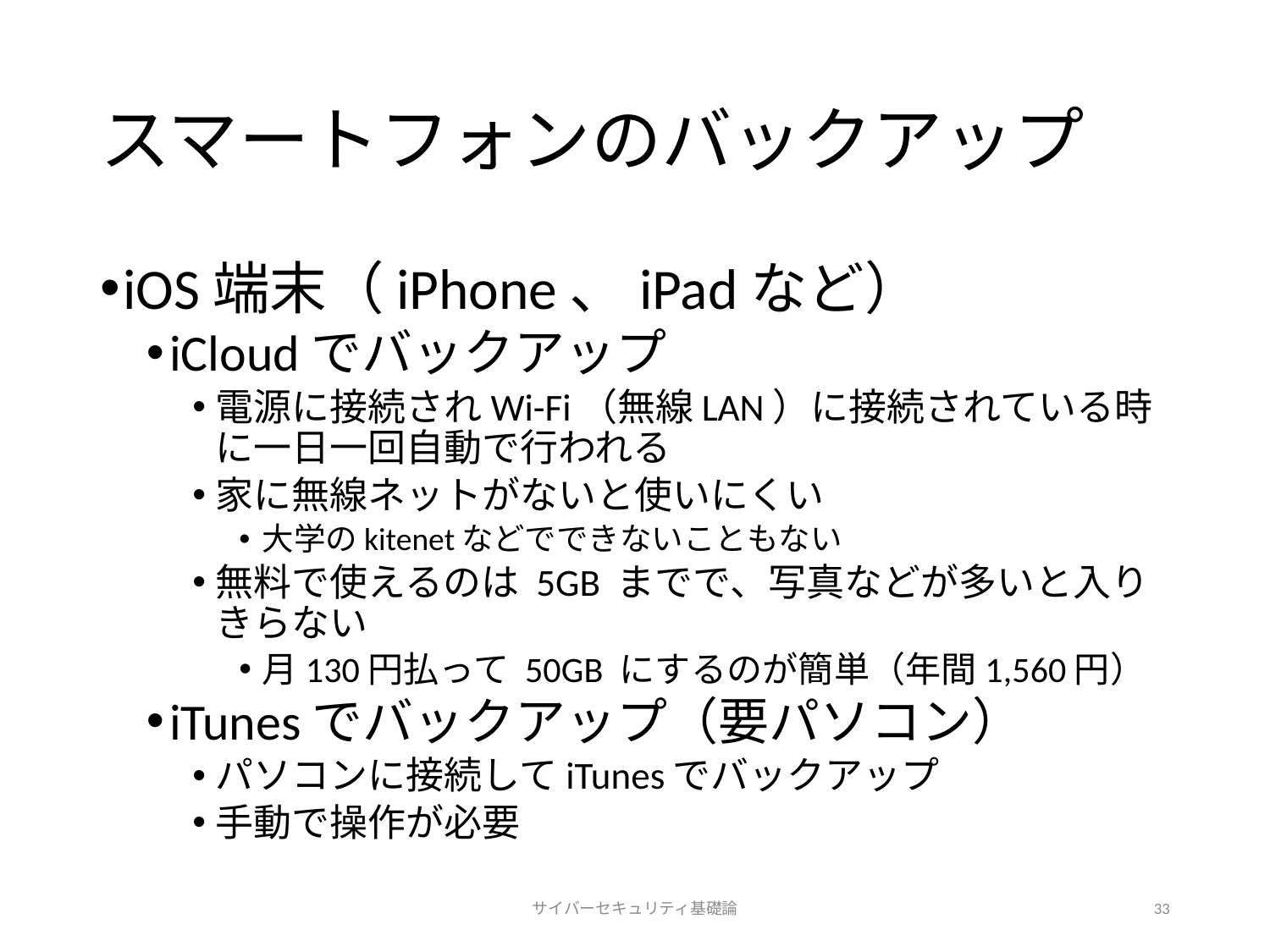

# スマートフォンのバックアップ
iOS端末（iPhone、iPadなど）
iCloudでバックアップ
電源に接続されWi-Fi（無線LAN）に接続されている時に一日一回自動で行われる
家に無線ネットがないと使いにくい
大学のkitenetなどでできないこともない
無料で使えるのは 5GB までで、写真などが多いと入りきらない
月130円払って 50GB にするのが簡単（年間1,560円）
iTunesでバックアップ（要パソコン）
パソコンに接続してiTunesでバックアップ
手動で操作が必要

サイバーセキュリティ基礎論
33